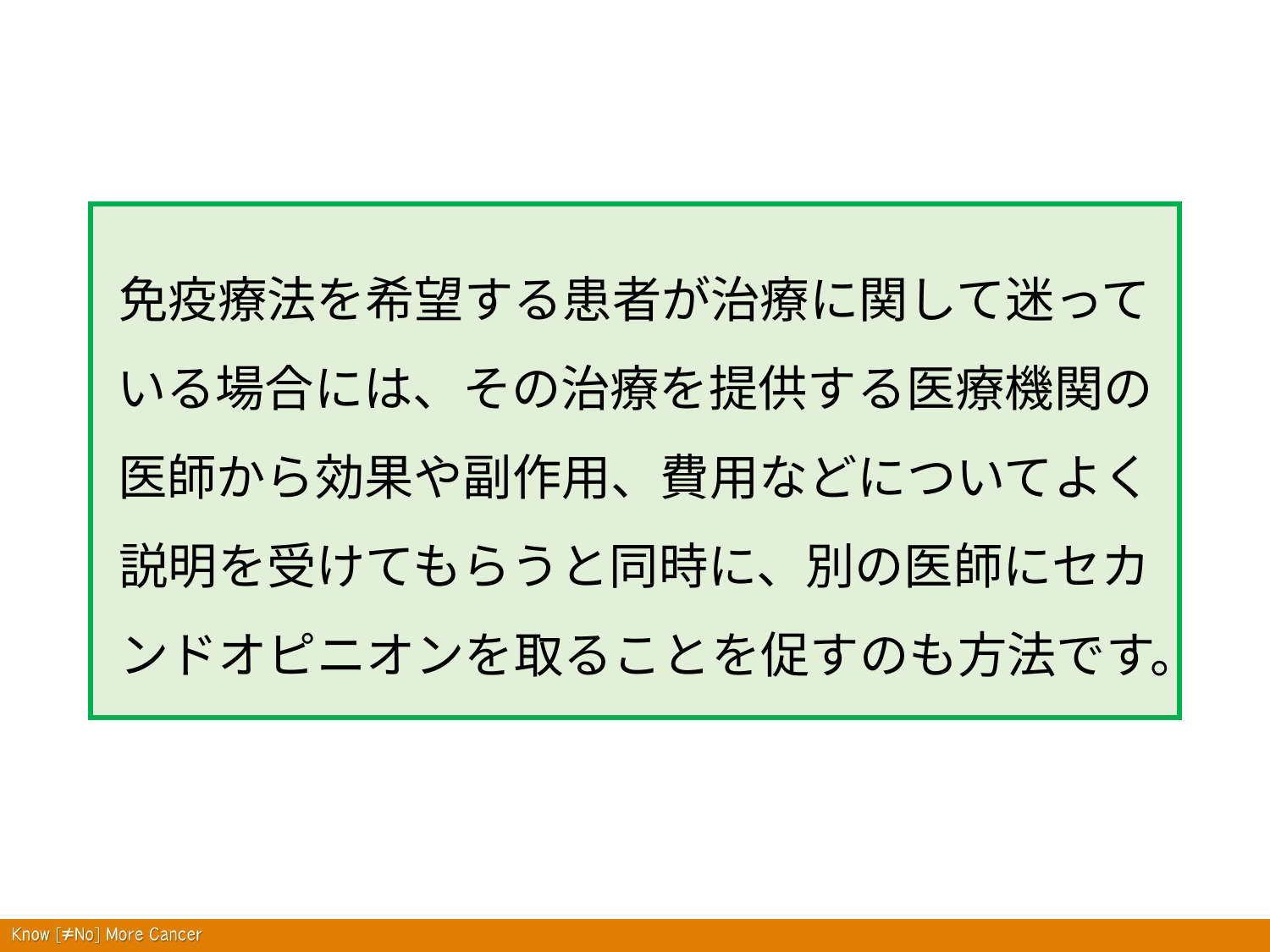

免疫療法を希望する患者が治療に関して迷っている場合には、その治療を提供する医療機関の医師から効果や副作用、費用などについてよく説明を受けてもらうと同時に、別の医師にセカンドオピニオンを取ることを促すのも方法です。